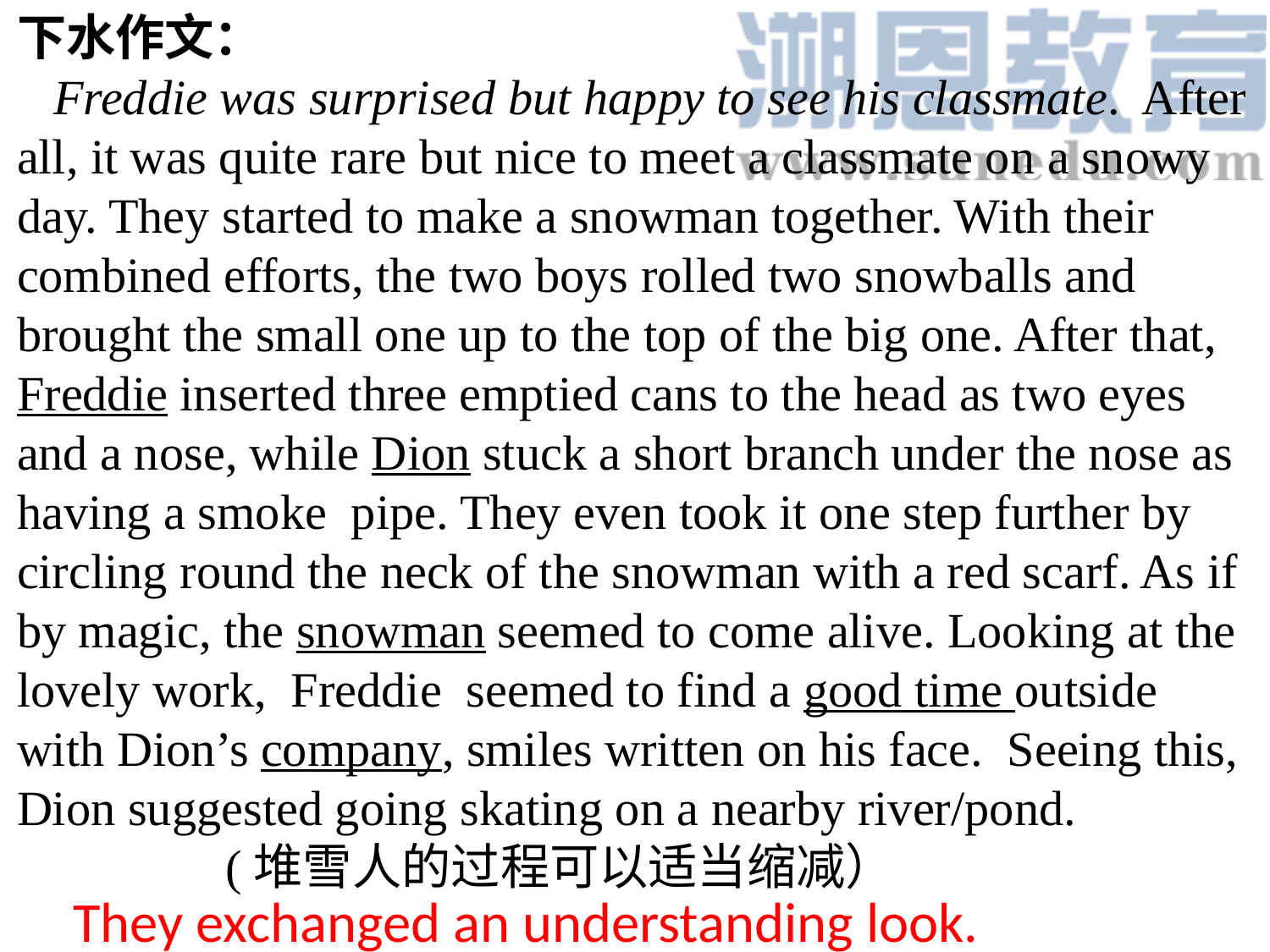

下水作文：
   Freddie was surprised but happy to see his classmate.  After all, it was quite rare but nice to meet a classmate on a snowy day. They started to make a snowman together. With their combined efforts, the two boys rolled two snowballs and brought the small one up to the top of the big one. After that, Freddie inserted three emptied cans to the head as two eyes and a nose, while Dion stuck a short branch under the nose as having a smoke  pipe. They even took it one step further by circling round the neck of the snowman with a red scarf. As if by magic, the snowman seemed to come alive. Looking at the lovely work,  Freddie  seemed to find a good time outside with Dion’s company, smiles written on his face.  Seeing this, Dion suggested going skating on a nearby river/pond.
                 (堆雪人的过程可以适当缩减）

They exchanged an understanding look.